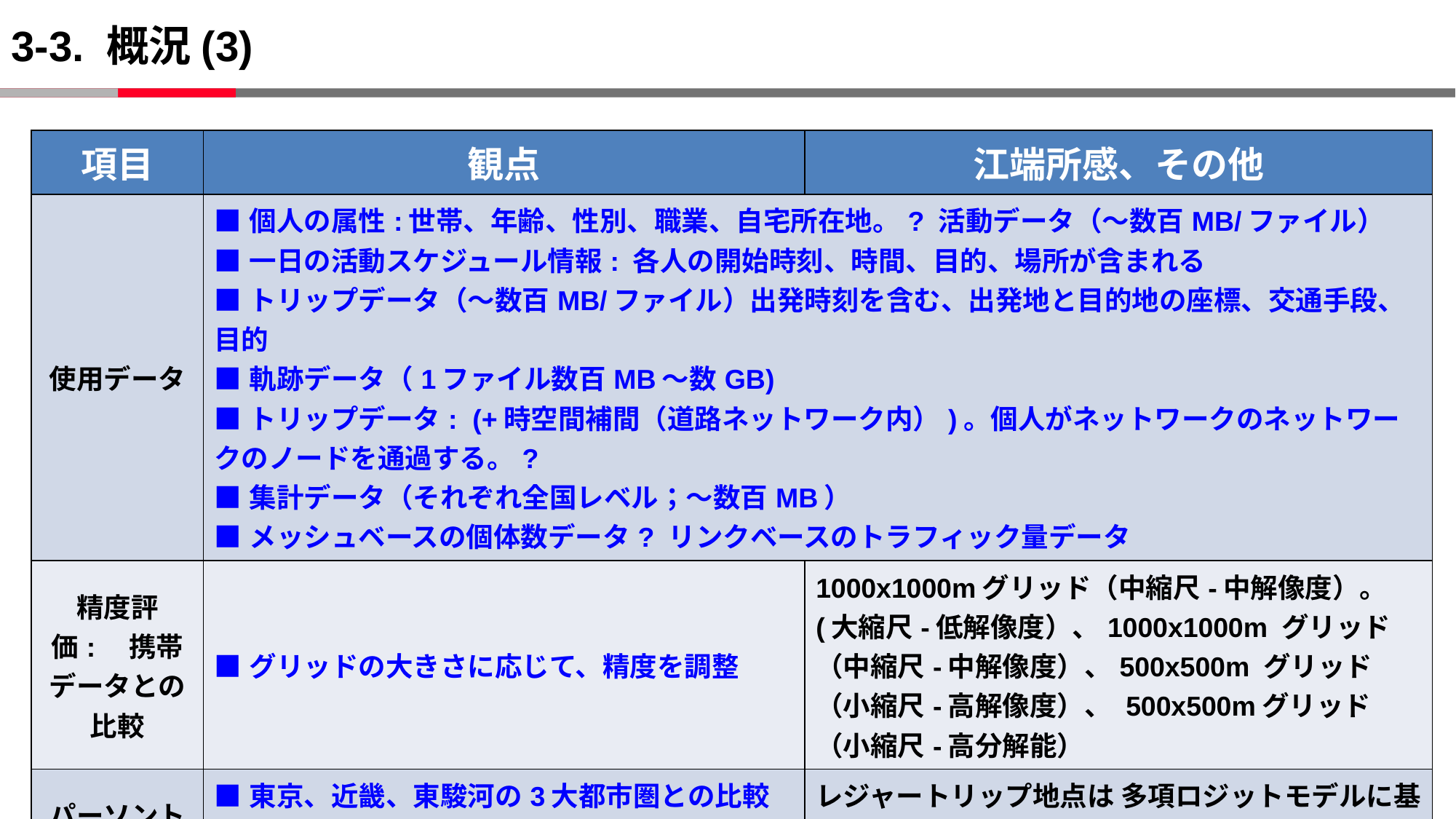

# 3-3. 概況(3)
| 項目 | 観点 | 江端所感、その他 |
| --- | --- | --- |
| 使用データ | ■個人の属性:世帯、年齢、性別、職業、自宅所在地。? 活動データ（～数百MB/ファイル） ■一日の活動スケジュール情報: 各人の開始時刻、時間、目的、場所が含まれる ■トリップデータ（～数百MB/ファイル）出発時刻を含む、出発地と目的地の座標、交通手段、目的 ■軌跡データ（1ファイル数百MB～数GB) ■トリップデータ: (+時空間補間（道路ネットワーク内）)。個人がネットワークのネットワークのノードを通過する。? ■集計データ（それぞれ全国レベル；～数百MB） ■メッシュベースの個体数データ? リンクベースのトラフィック量データ |  |
| 精度評価:　携帯データとの比較 | ■グリッドの大きさに応じて、精度を調整 | 1000x1000mグリッド（中縮尺-中解像度）。(大縮尺-低解像度）、1000x1000m グリッド（中縮尺-中解像度）、500x500m グリッド（小縮尺-高解像度）、 500x500mグリッド（小縮尺-高分解能） |
| パーソントリップ調査データとの比較 | ■東京、近畿、東駿河の3大都市圏との比較 ■通勤・通学は、国勢調査の結果と公立学区のデータから高い精度で作成。 ■地方都市圏である東駿河都市圏は、空間位置推定精度が低い | レジャートリップ地点は 多項ロジットモデルに基づいて選定した。 首都圏のPTこの結果は、限定された首都圏のPT調査から構築されたモデルが 全国に適用できることを示している。 |